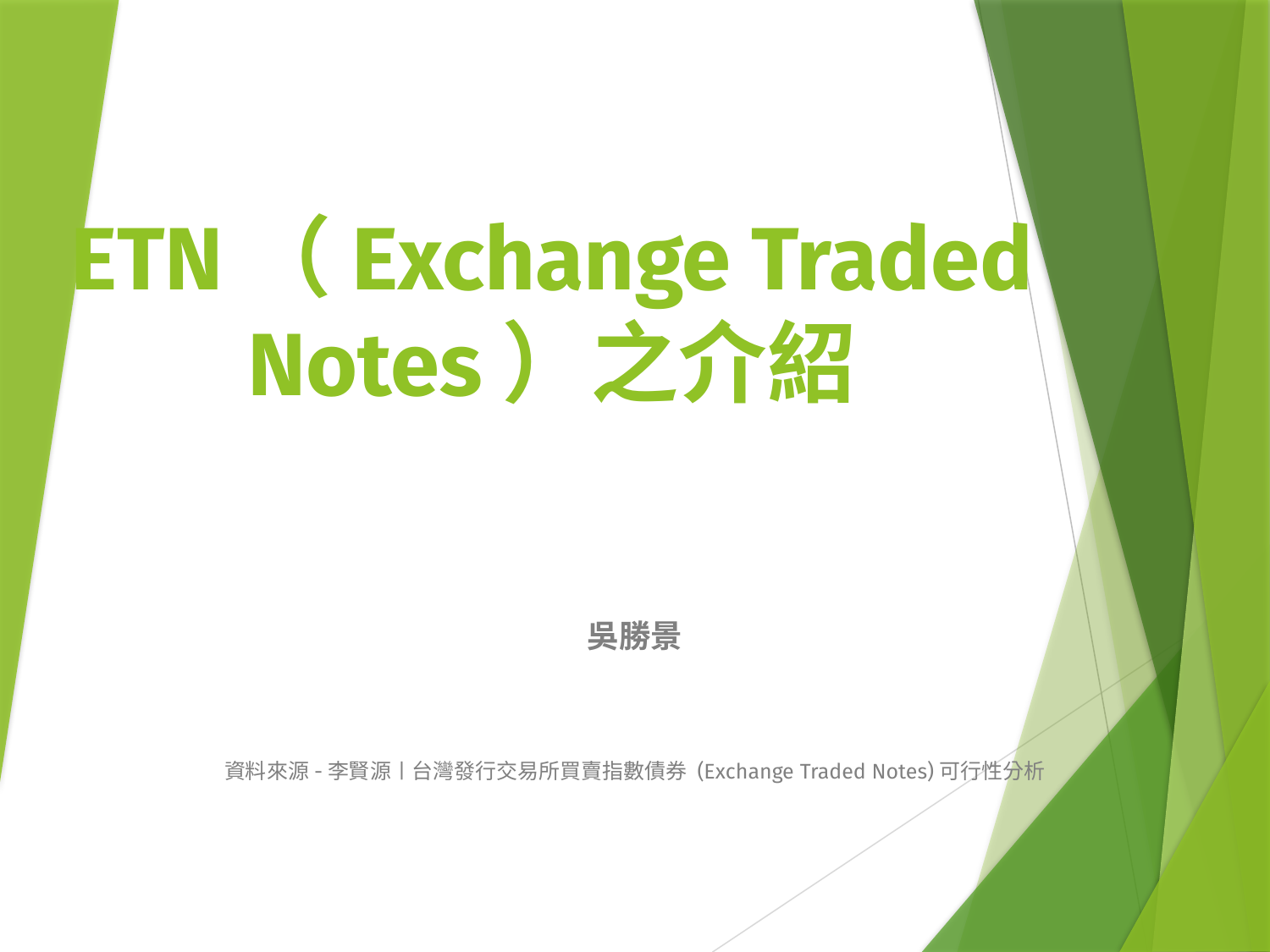

# ETN（Exchange Traded Notes）之介紹
吳勝景

資料來源-李賢源〡台灣發行交易所買賣指數債券 (Exchange Traded Notes)可行性分析